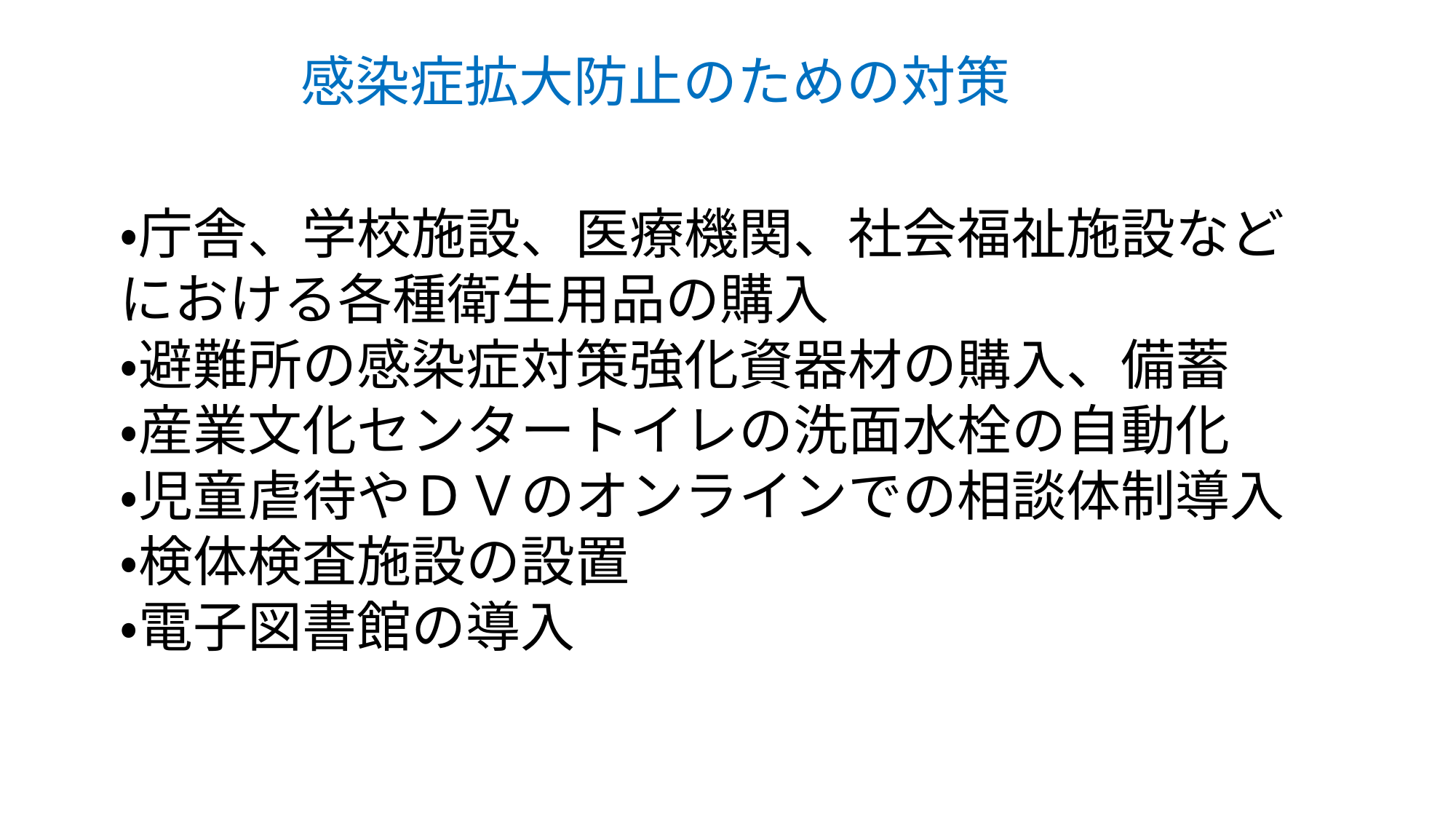

感染症拡大防止のための対策
・庁舎、学校施設、医療機関、社会福祉施設などにおける各種衛生用品の購入
・避難所の感染症対策強化資器材の購入、備蓄
・産業文化センタートイレの洗面水栓の自動化
・児童虐待やＤＶのオンラインでの相談体制導入
・検体検査施設の設置
・電子図書館の導入